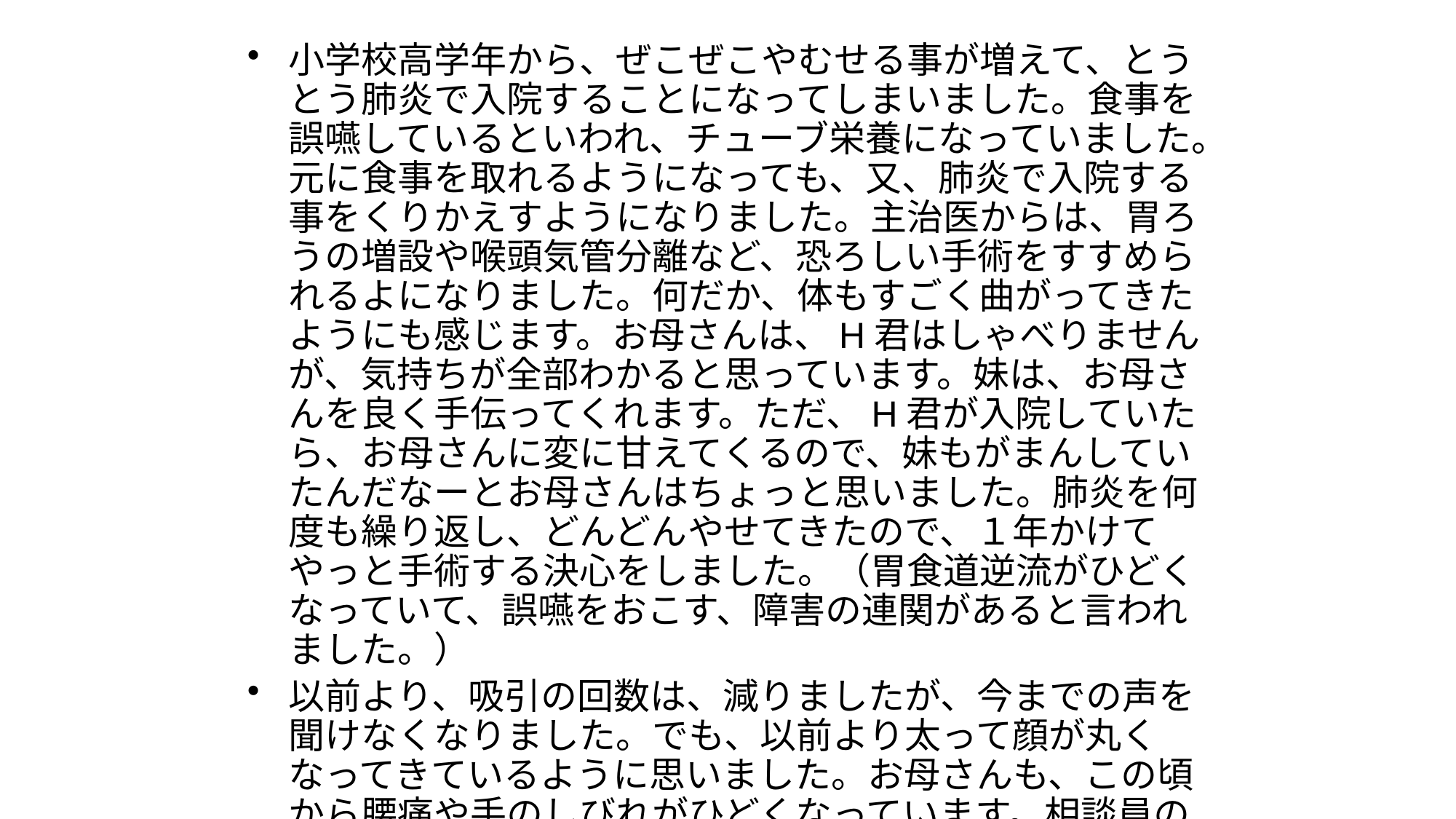

#
小学校高学年から、ぜこぜこやむせる事が増えて、とうとう肺炎で入院することになってしまいました。食事を誤嚥しているといわれ、チューブ栄養になっていました。元に食事を取れるようになっても、又、肺炎で入院する事をくりかえすようになりました。主治医からは、胃ろうの増設や喉頭気管分離など、恐ろしい手術をすすめられるよになりました。何だか、体もすごく曲がってきたようにも感じます。お母さんは、H君はしゃべりませんが、気持ちが全部わかると思っています。妹は、お母さんを良く手伝ってくれます。ただ、H君が入院していたら、お母さんに変に甘えてくるので、妹もがまんしていたんだなーとお母さんはちょっと思いました。肺炎を何度も繰り返し、どんどんやせてきたので、１年かけてやっと手術する決心をしました。（胃食道逆流がひどくなっていて、誤嚥をおこす、障害の連関があると言われました。）
以前より、吸引の回数は、減りましたが、今までの声を聞けなくなりました。でも、以前より太って顔が丸くなってきているように思いました。お母さんも、この頃から腰痛や手のしびれがひどくなっています。相談員の人からは、短期入所などをすすめられました。